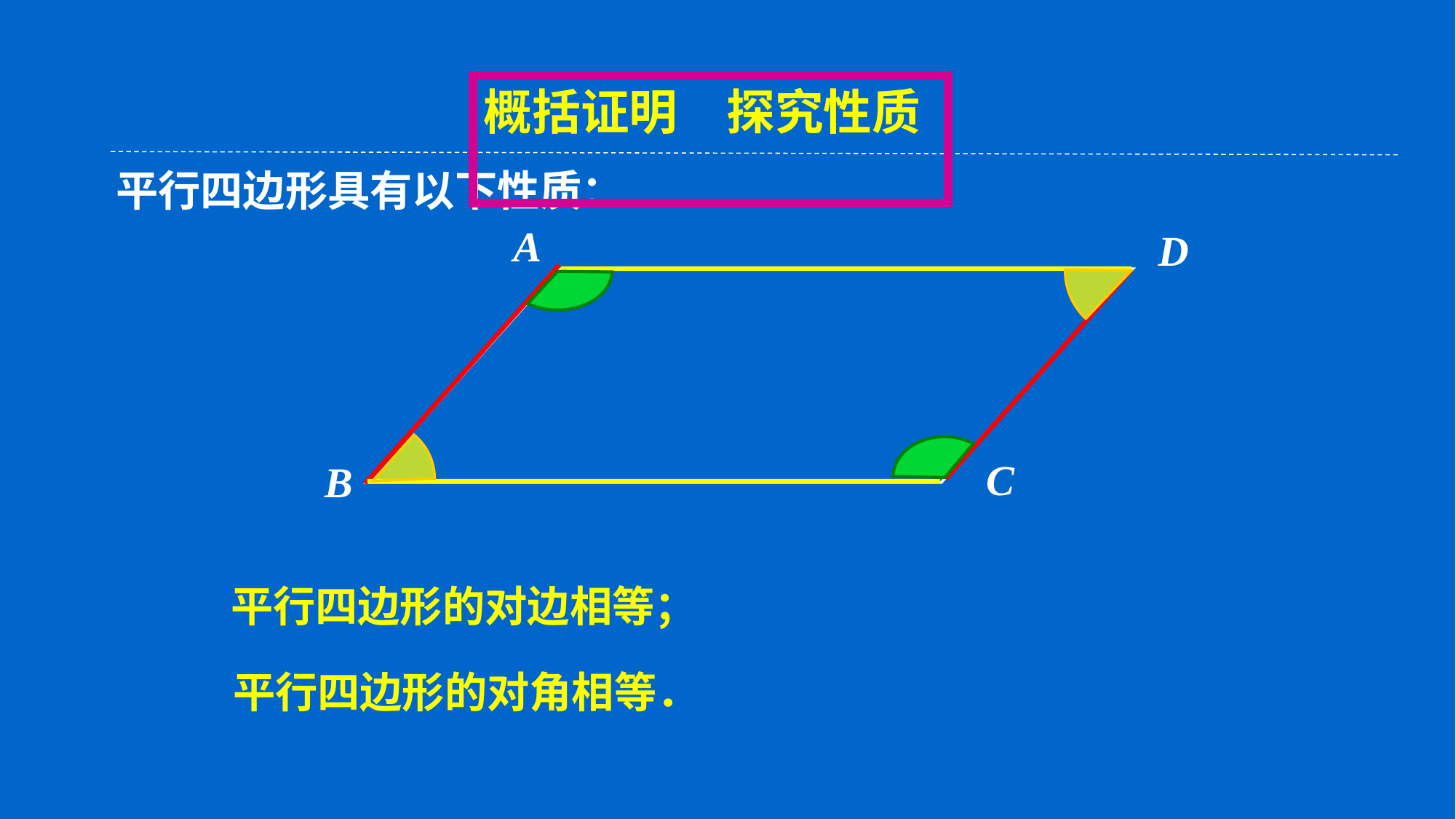

概括证明　探究性质
平行四边形具有以下性质：

A
D

C
B

平行四边形的对边相等；
平行四边形的对角相等．